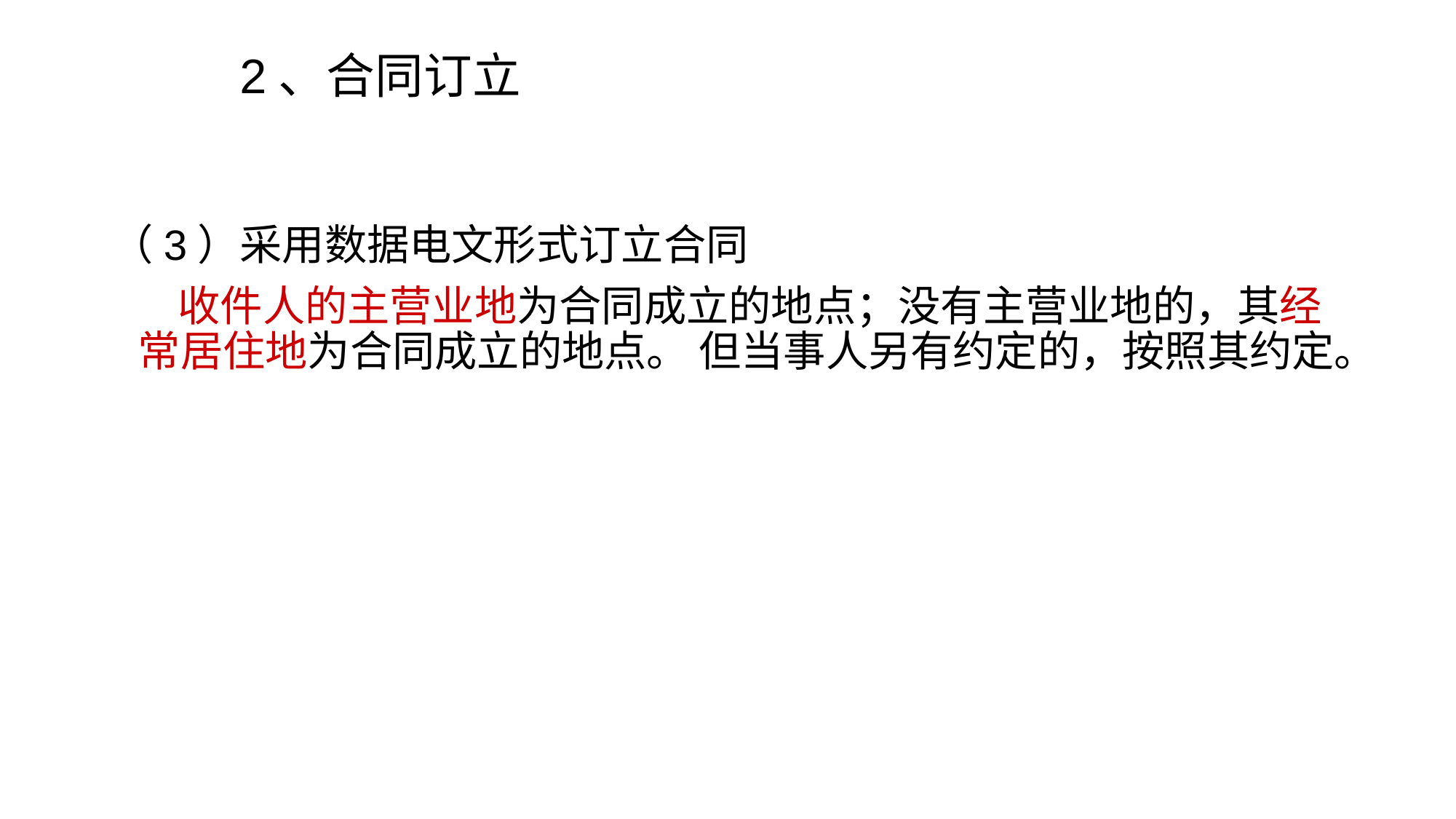

2、合同订立
（3）采用数据电文形式订立合同
      收件人的主营业地为合同成立的地点；没有主营业地的，其经常居住地为合同成立的地点。 但当事人另有约定的，按照其约定。